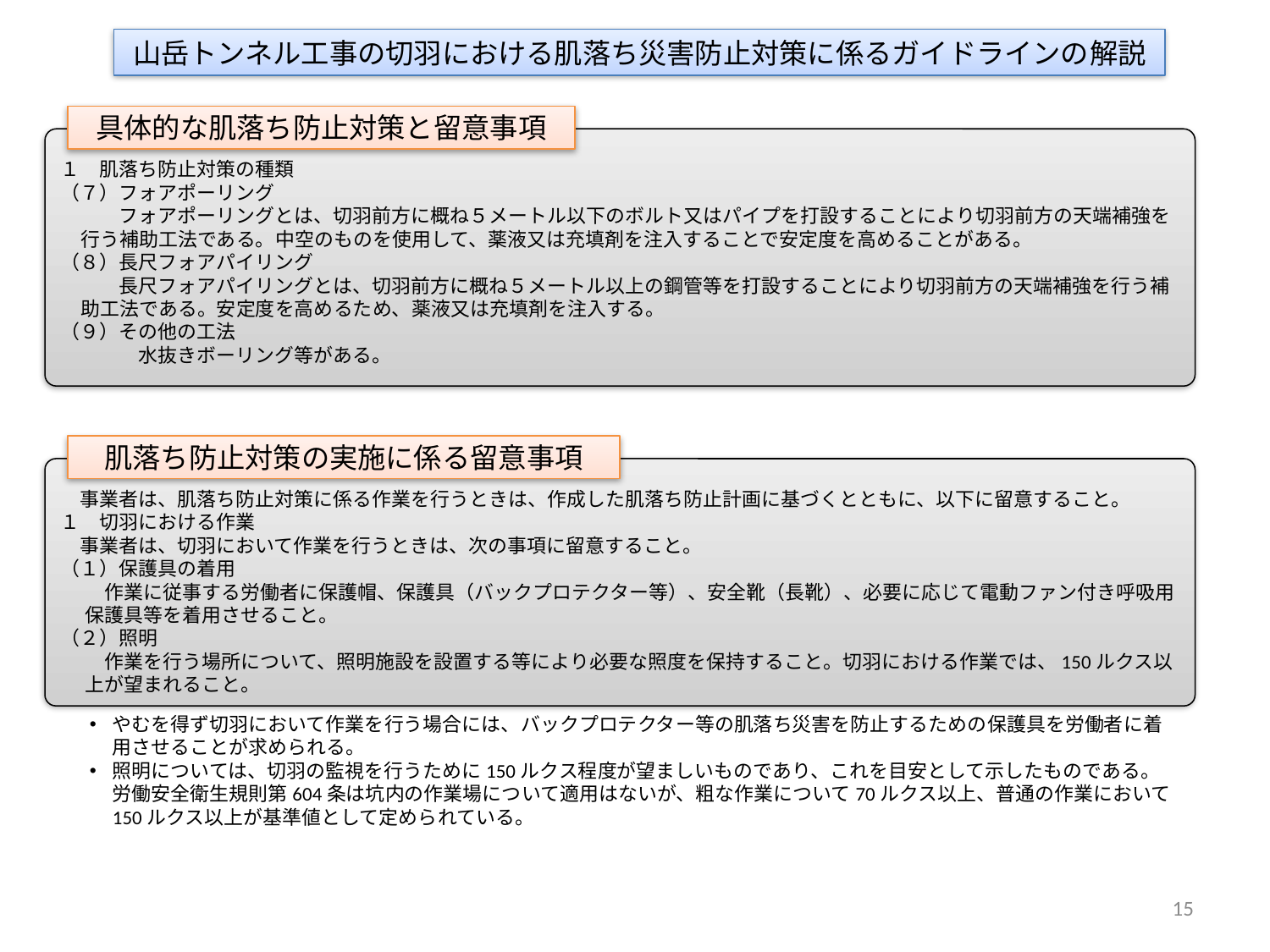

山岳トンネル工事の切羽における肌落ち災害防止対策に係るガイドラインの解説
具体的な肌落ち防止対策と留意事項
１　肌落ち防止対策の種類
（７）フォアポーリング
　　　フォアポーリングとは、切羽前方に概ね５メートル以下のボルト又はパイプを打設することにより切羽前方の天端補強を行う補助工法である。中空のものを使用して、薬液又は充填剤を注入することで安定度を高めることがある。
（８）長尺フォアパイリング
　　　長尺フォアパイリングとは、切羽前方に概ね５メートル以上の鋼管等を打設することにより切羽前方の天端補強を行う補助工法である。安定度を高めるため、薬液又は充填剤を注入する。
（９）その他の工法
　　　　水抜きボーリング等がある。
肌落ち防止対策の実施に係る留意事項
　事業者は、肌落ち防止対策に係る作業を行うときは、作成した肌落ち防止計画に基づくとともに、以下に留意すること。
１　切羽における作業
　事業者は、切羽において作業を行うときは、次の事項に留意すること。
（１）保護具の着用
　作業に従事する労働者に保護帽、保護具（バックプロテクター等）、安全靴（長靴）、必要に応じて電動ファン付き呼吸用保護具等を着用させること。
（２）照明
　作業を行う場所について、照明施設を設置する等により必要な照度を保持すること。切羽における作業では、150ルクス以上が望まれること。
やむを得ず切羽において作業を行う場合には、バックプロテクター等の肌落ち災害を防止するための保護具を労働者に着用させることが求められる。
照明については、切羽の監視を行うために150ルクス程度が望ましいものであり、これを目安として示したものである。労働安全衛生規則第604条は坑内の作業場について適用はないが、粗な作業について70ルクス以上、普通の作業において150ルクス以上が基準値として定められている。
15